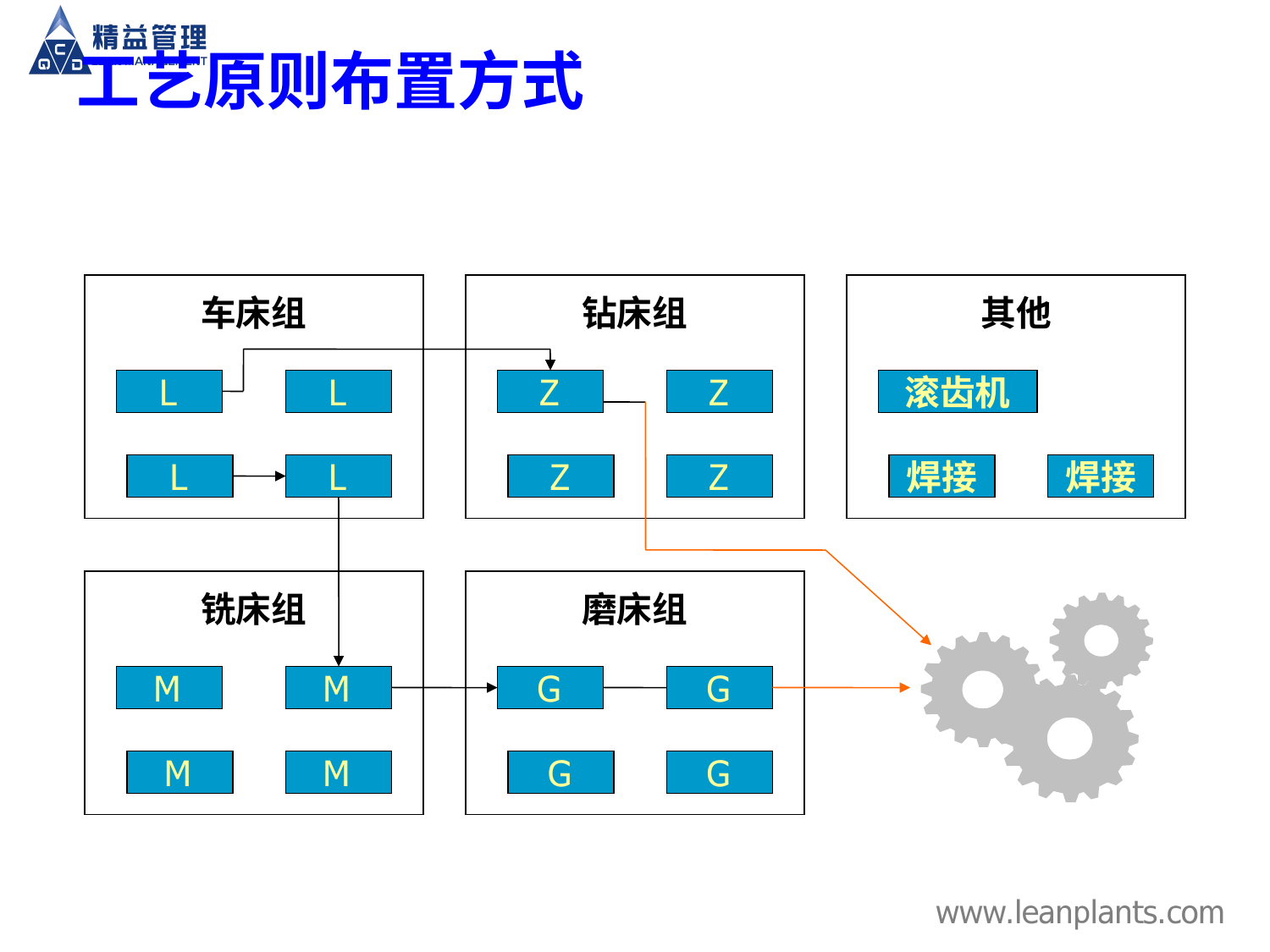

# 工艺原则布置方式
车床组

钻床组

其他

L
L
Z
Z
滚齿机

L
L
Z
Z
焊接
焊接

铣床组

磨床组

M
M
G
G

M
M
G
G